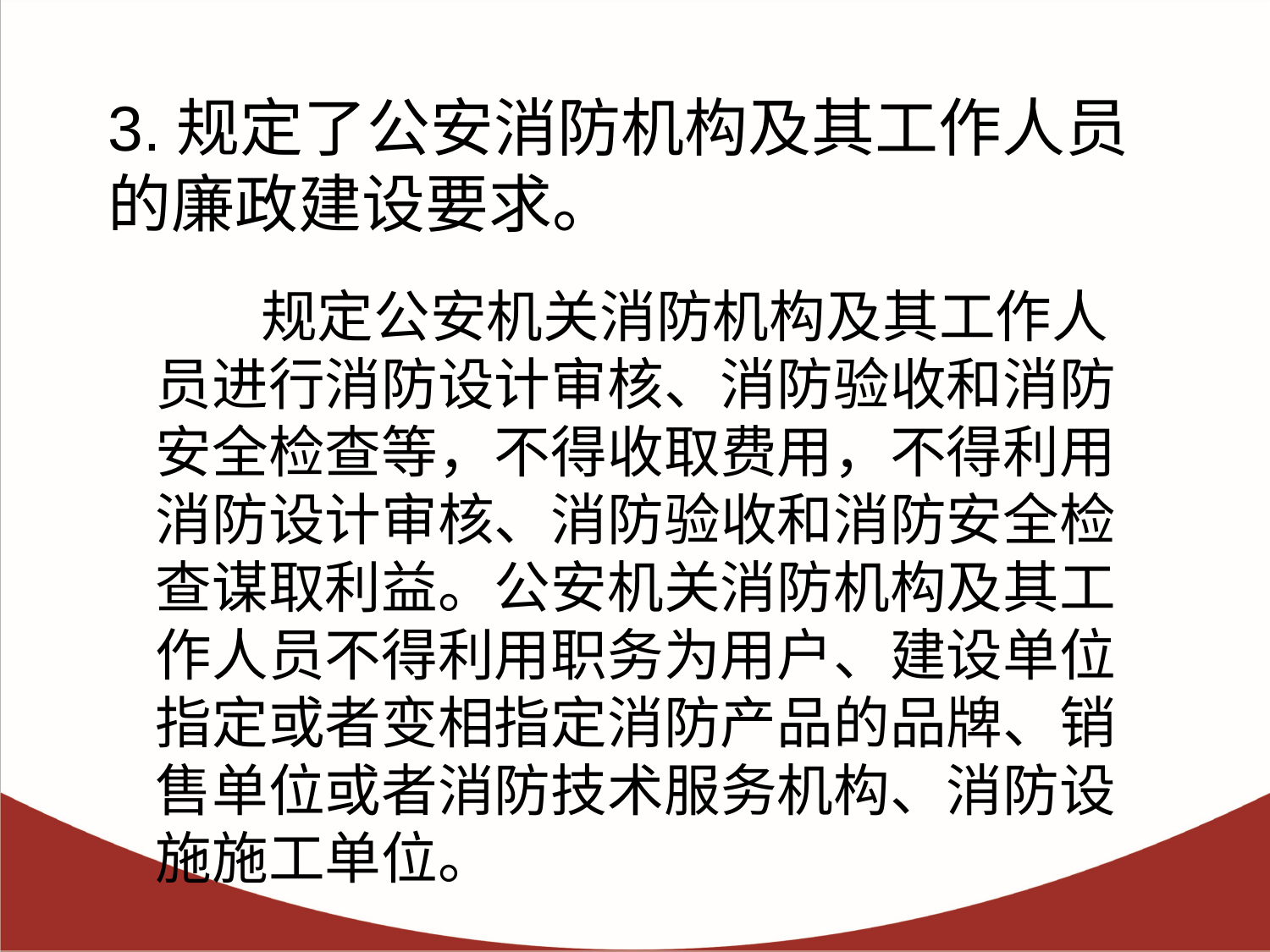

# 3.规定了公安消防机构及其工作人员的廉政建设要求。
           规定公安机关消防机构及其工作人员进行消防设计审核、消防验收和消防安全检查等，不得收取费用，不得利用消防设计审核、消防验收和消防安全检查谋取利益。公安机关消防机构及其工作人员不得利用职务为用户、建设单位指定或者变相指定消防产品的品牌、销售单位或者消防技术服务机构、消防设施施工单位。